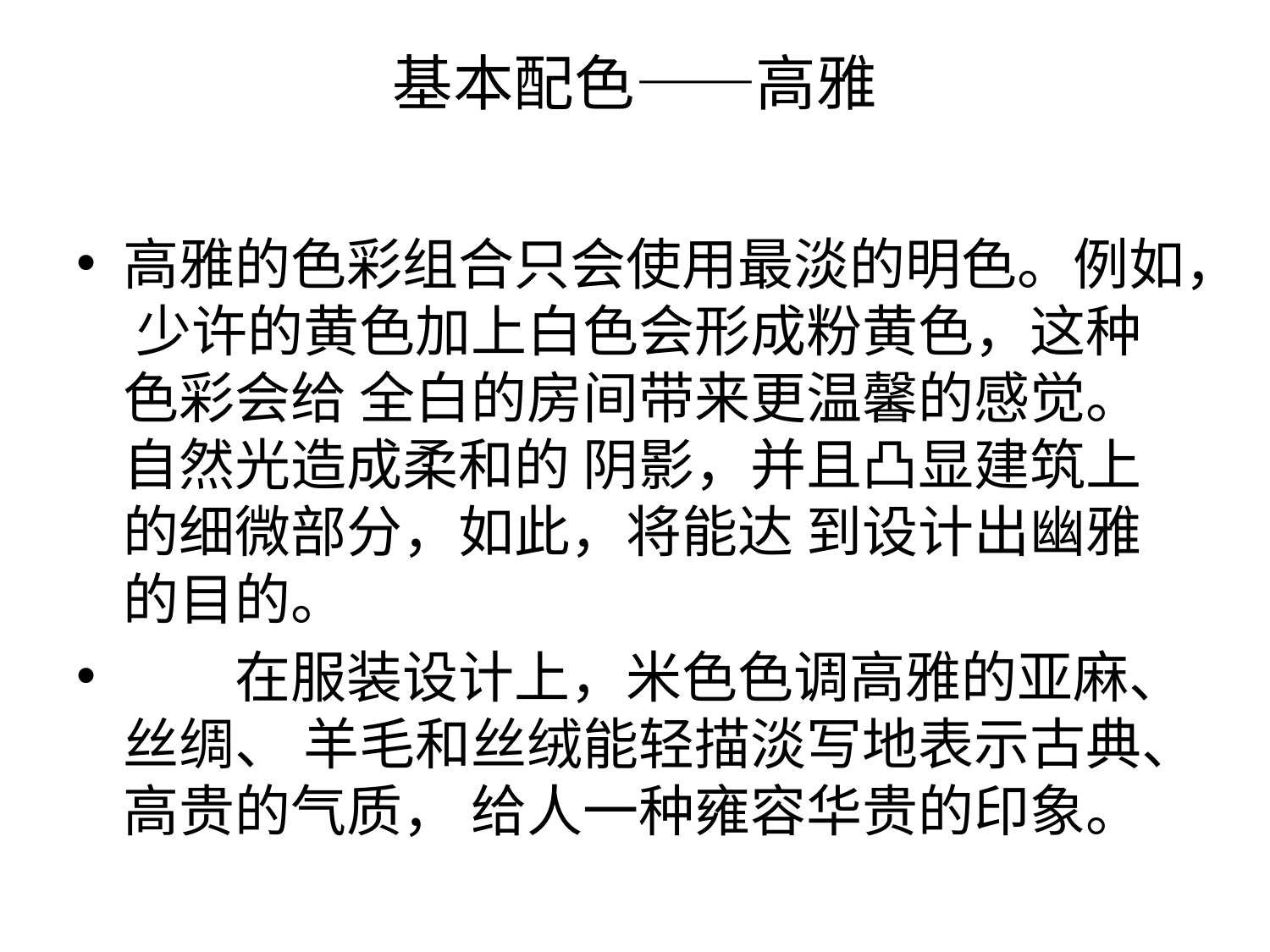

# 基本配色——高雅
高雅的色彩组合只会使用最淡的明色。例如， 少许的黄色加上白色会形成粉黄色，这种色彩会给 全白的房间带来更温馨的感觉。自然光造成柔和的 阴影，并且凸显建筑上的细微部分，如此，将能达 到设计出幽雅的目的。
　　在服装设计上，米色色调高雅的亚麻、丝绸、 羊毛和丝绒能轻描淡写地表示古典、高贵的气质， 给人一种雍容华贵的印象。